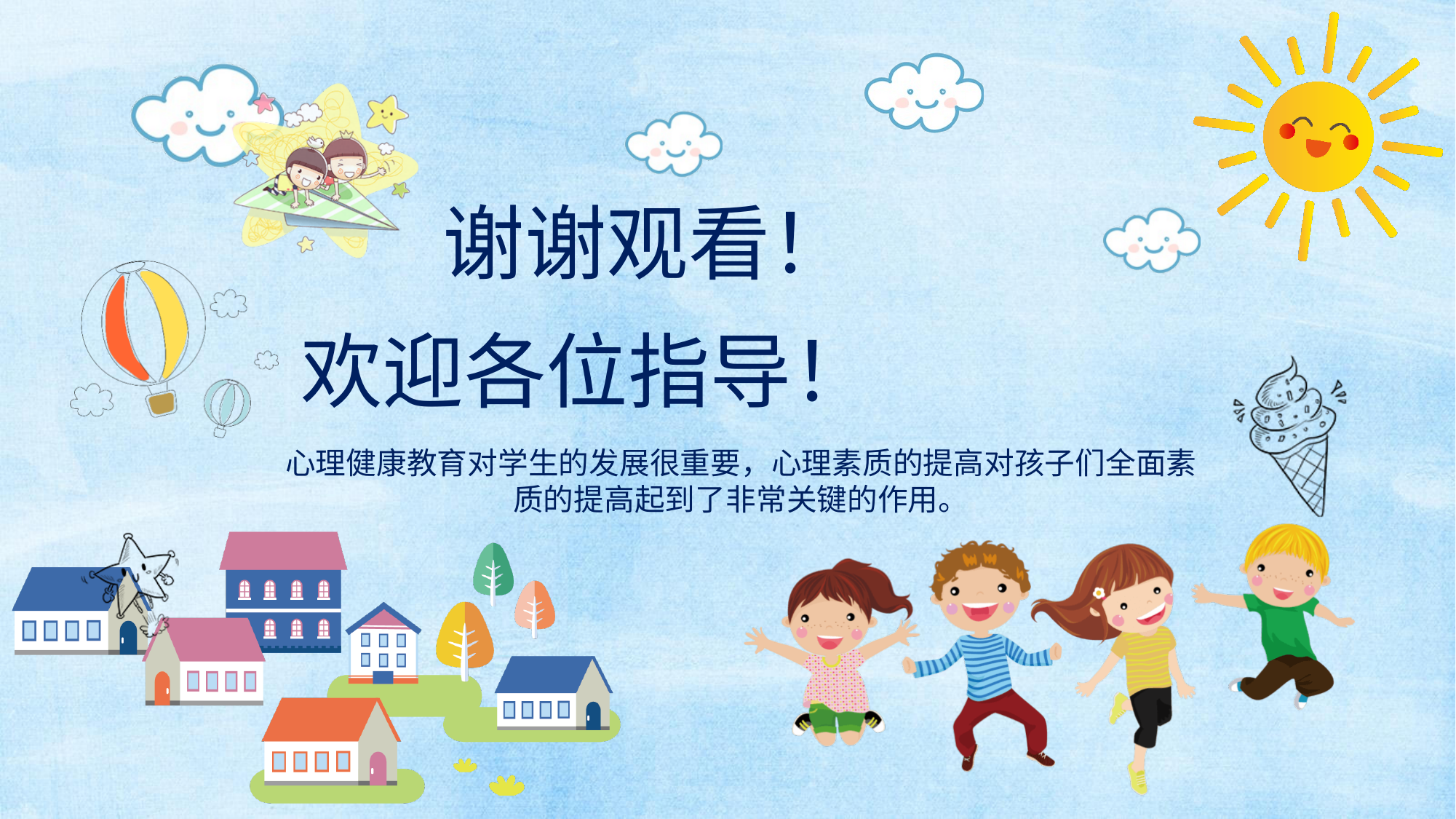

谢谢观看！
欢迎各位指导！
心理健康教育对学生的发展很重要，心理素质的提高对孩子们全面素质的提高起到了非常关键的作用。